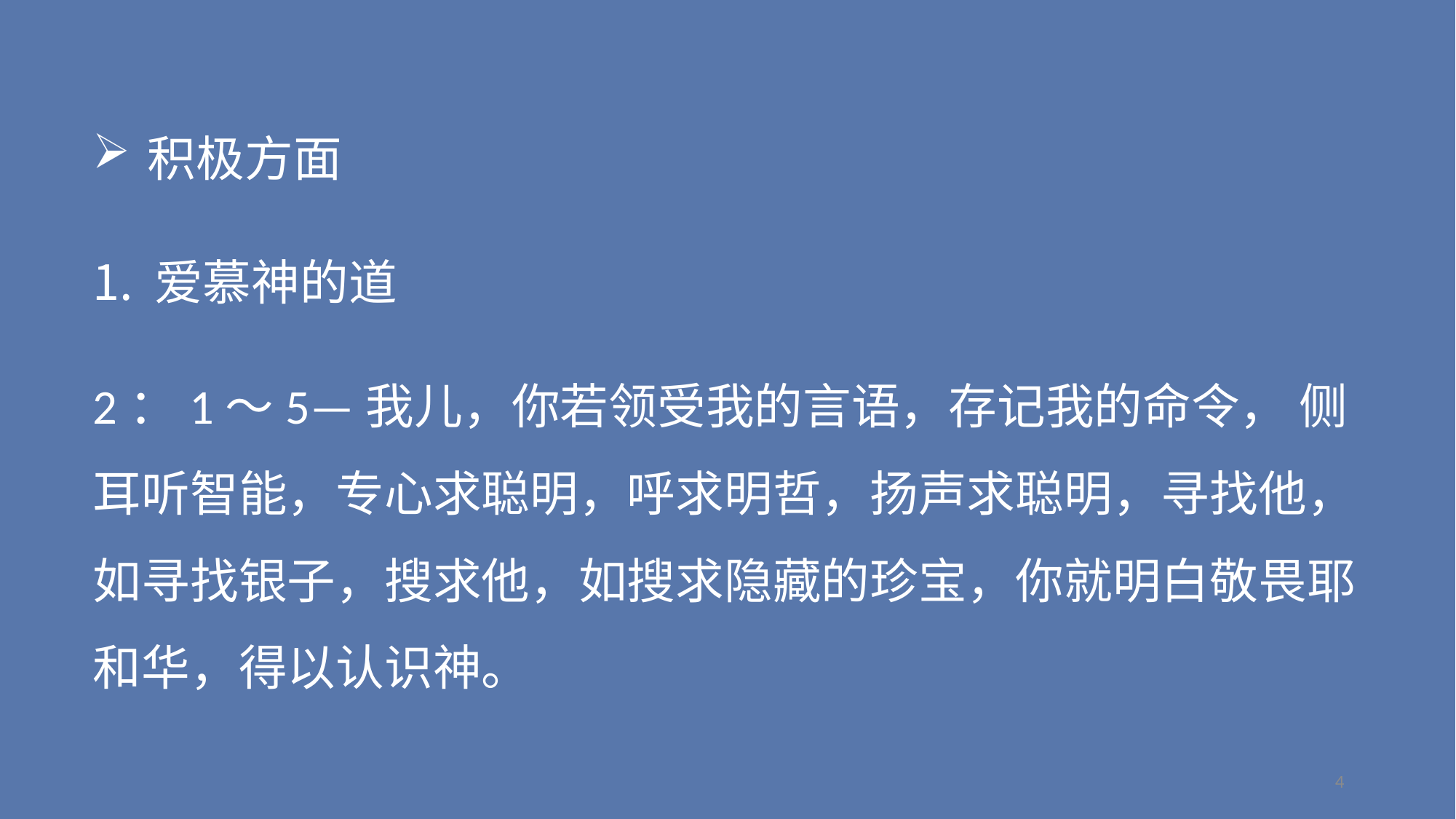

积极方面
爱慕神的道
2：1～5—我儿，你若领受我的言语，存记我的命令， 侧耳听智能，专心求聪明，呼求明哲，扬声求聪明，寻找他，如寻找银子，搜求他，如搜求隐藏的珍宝，你就明白敬畏耶和华，得以认识神。
4